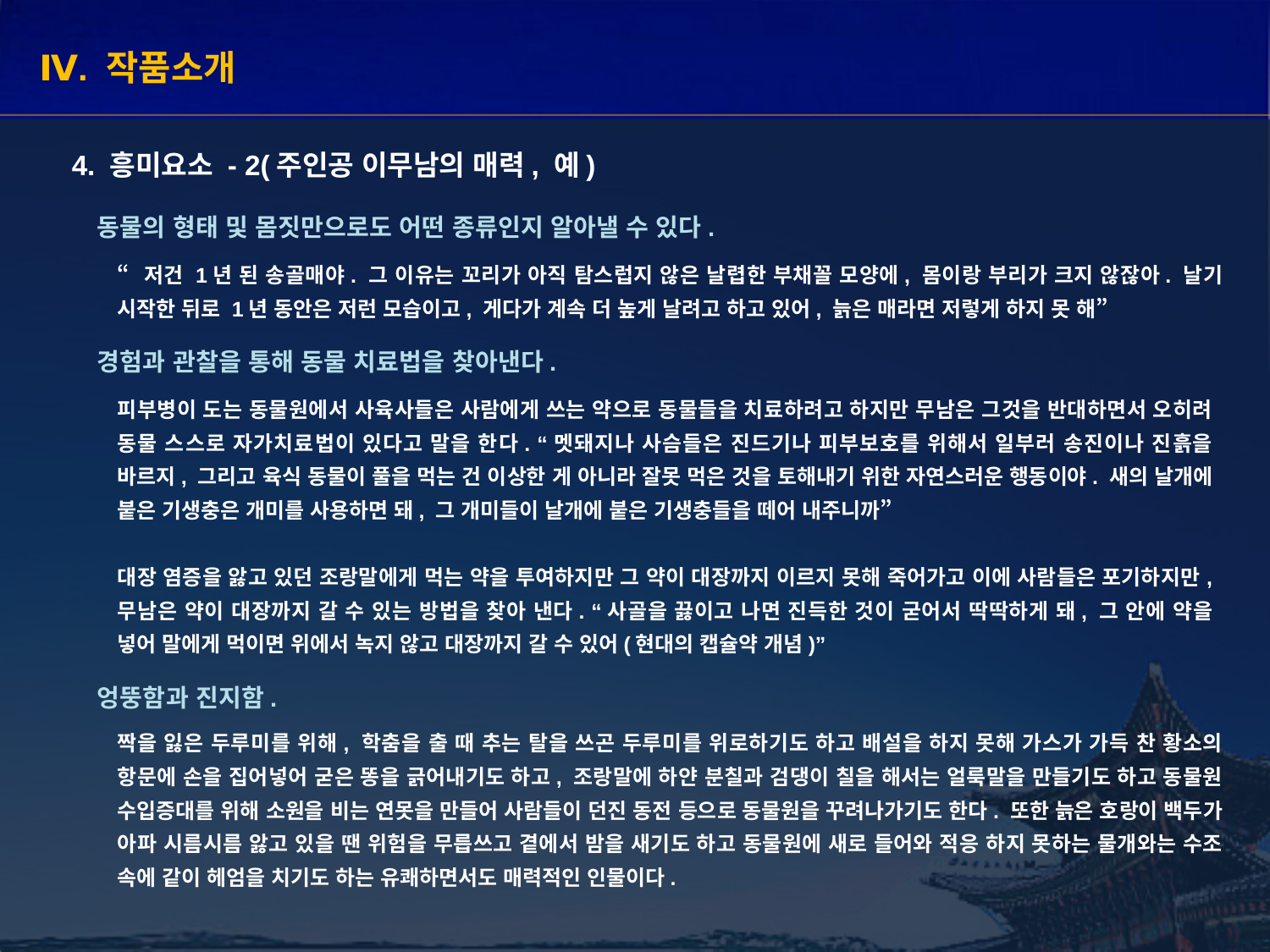

Ⅳ. 작품소개

4. 흥미요소 - 2(주인공 이무남의 매력, 예)
동물의 형태 및 몸짓만으로도 어떤 종류인지 알아낼 수 있다.
“저건 1년 된 송골매야. 그 이유는 꼬리가 아직 탐스럽지 않은 날렵한 부채꼴 모양에, 몸이랑 부리가 크지 않잖아. 날기 시작한 뒤로 1년 동안은 저런 모습이고, 게다가 계속 더 높게 날려고 하고 있어, 늙은 매라면 저렇게 하지 못 해”

경험과 관찰을 통해 동물 치료법을 찾아낸다.
피부병이 도는 동물원에서 사육사들은 사람에게 쓰는 약으로 동물들을 치료하려고 하지만 무남은 그것을 반대하면서 오히려 동물 스스로 자가치료법이 있다고 말을 한다. “멧돼지나 사슴들은 진드기나 피부보호를 위해서 일부러 송진이나 진흙을 바르지, 그리고 육식 동물이 풀을 먹는 건 이상한 게 아니라 잘못 먹은 것을 토해내기 위한 자연스러운 행동이야. 새의 날개에 붙은 기생충은 개미를 사용하면 돼, 그 개미들이 날개에 붙은 기생충들을 떼어 내주니까”

대장 염증을 앓고 있던 조랑말에게 먹는 약을 투여하지만 그 약이 대장까지 이르지 못해 죽어가고 이에 사람들은 포기하지만, 무남은 약이 대장까지 갈 수 있는 방법을 찾아 낸다. “사골을 끓이고 나면 진득한 것이 굳어서 딱딱하게 돼, 그 안에 약을 넣어 말에게 먹이면 위에서 녹지 않고 대장까지 갈 수 있어(현대의 캡슐약 개념)”
엉뚱함과 진지함.
짝을 잃은 두루미를 위해, 학춤을 출 때 추는 탈을 쓰곤 두루미를 위로하기도 하고 배설을 하지 못해 가스가 가득 찬 황소의 항문에 손을 집어넣어 굳은 똥을 긁어내기도 하고, 조랑말에 하얀 분칠과 검댕이 칠을 해서는 얼룩말을 만들기도 하고 동물원 수입증대를 위해 소원을 비는 연못을 만들어 사람들이 던진 동전 등으로 동물원을 꾸려나가기도 한다. 또한 늙은 호랑이 백두가 아파 시름시름 앓고 있을 땐 위험을 무릅쓰고 곁에서 밤을 새기도 하고 동물원에 새로 들어와 적응 하지 못하는 물개와는 수조 속에 같이 헤엄을 치기도 하는 유쾌하면서도 매력적인 인물이다.